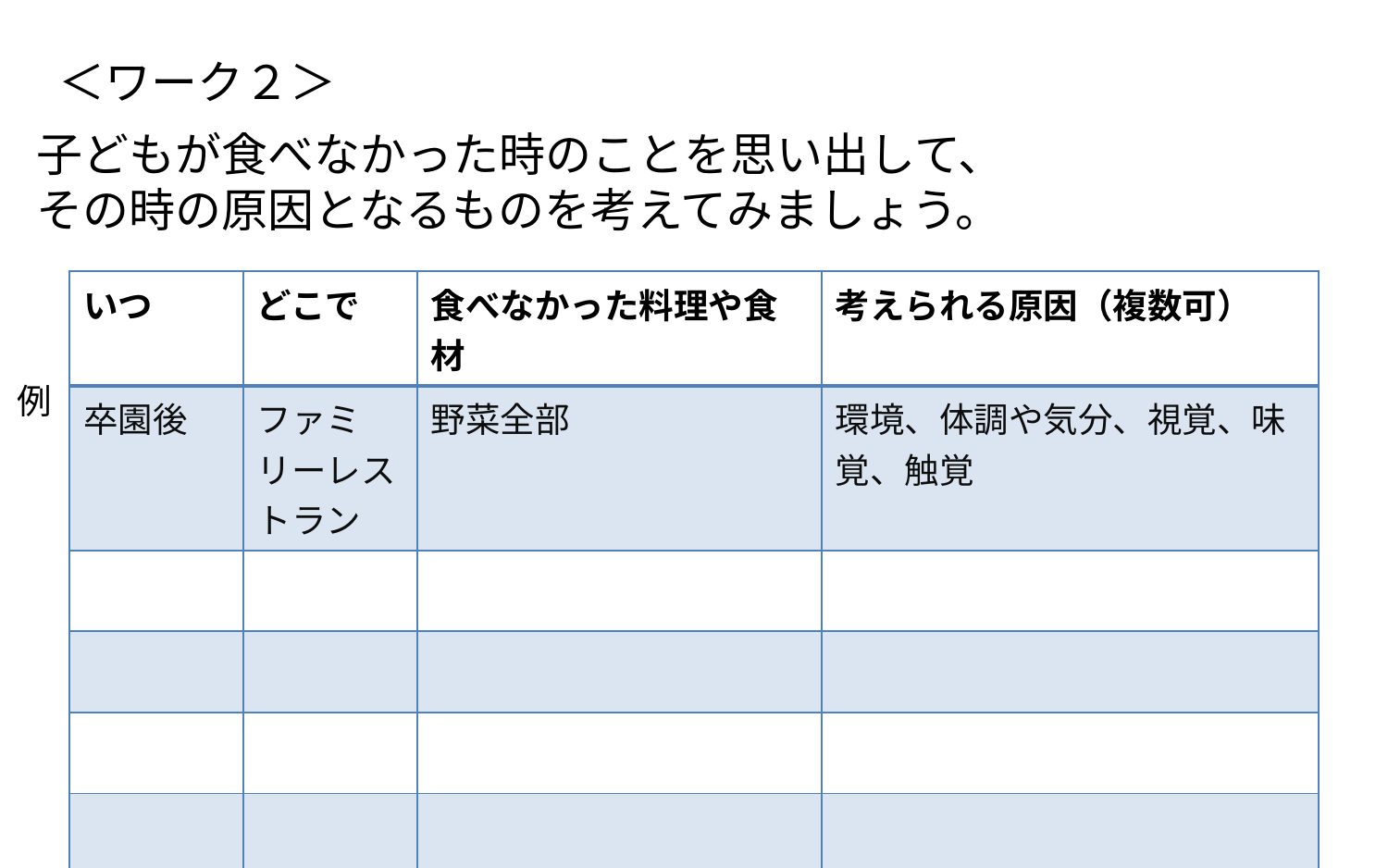

＜ワーク２＞
子どもが食べなかった時のことを思い出して、
その時の原因となるものを考えてみましょう。

| いつ | どこで | 食べなかった料理や食材 | 考えられる原因（複数可） |
| --- | --- | --- | --- |
| 卒園後 | ファミリーレストラン | 野菜全部 | 環境、体調や気分、視覚、味覚、触覚 |
|  |  |  |  |
|  |  |  |  |
|  |  |  |  |
|  |  |  |  |
例